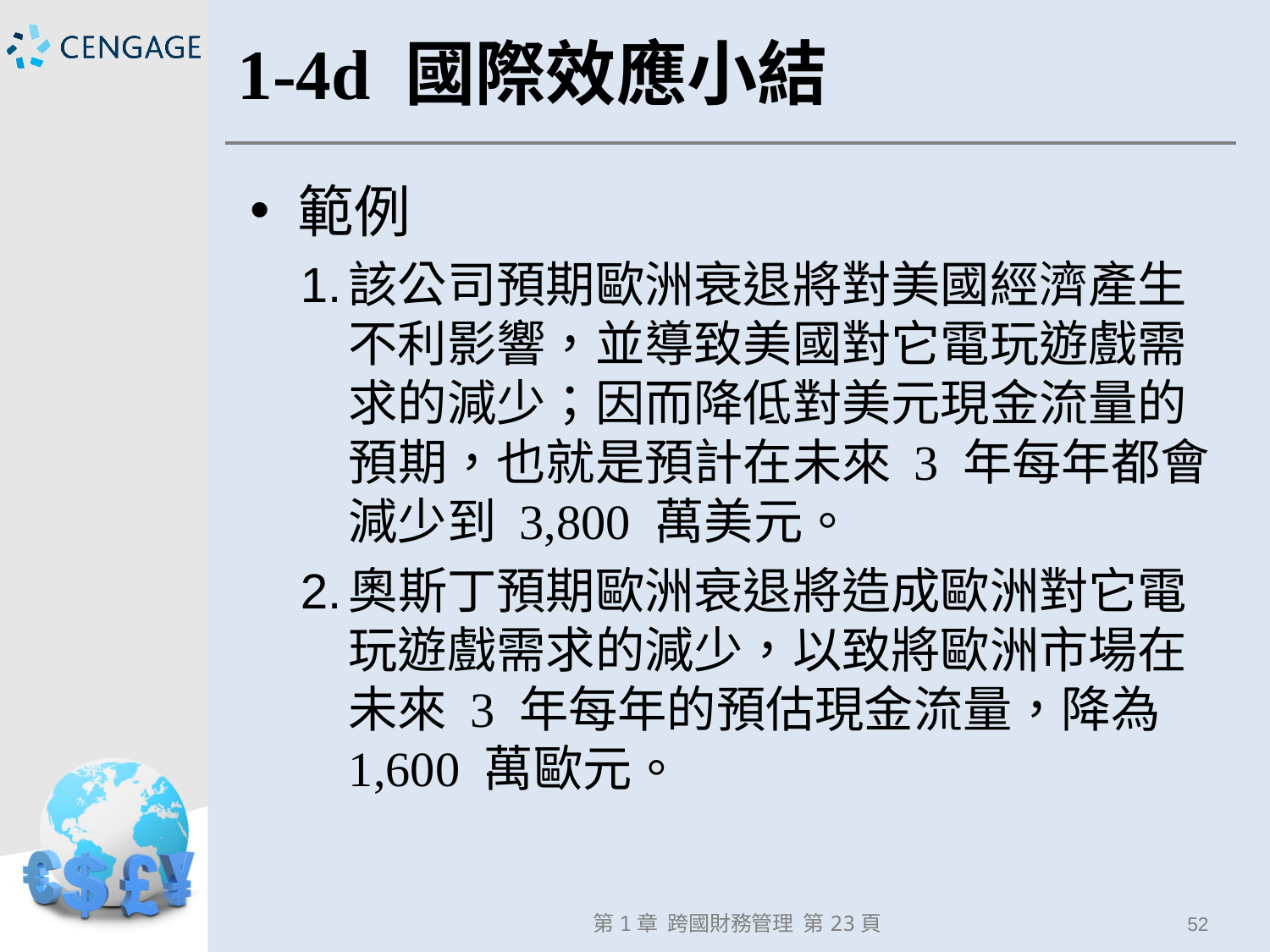

# 1-4d 國際效應小結
範例
該公司預期歐洲衰退將對美國經濟產生不利影響，並導致美國對它電玩遊戲需求的減少；因而降低對美元現金流量的預期，也就是預計在未來 3 年每年都會減少到 3,800 萬美元。
奧斯丁預期歐洲衰退將造成歐洲對它電玩遊戲需求的減少，以致將歐洲市場在未來 3 年每年的預估現金流量，降為 1,600 萬歐元。

第1章  跨國財務管理  第23頁
52